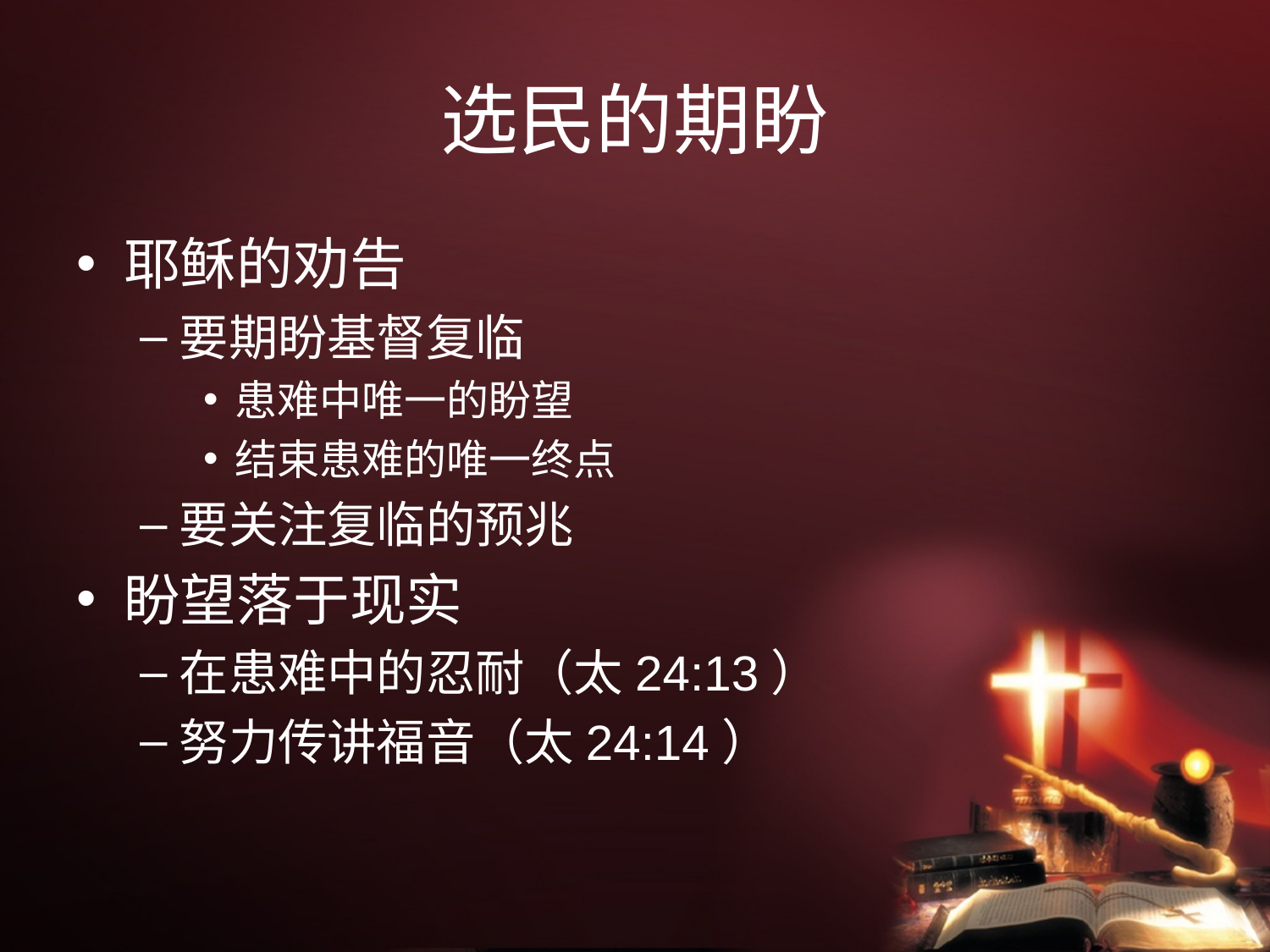

# 选民的期盼
耶稣的劝告
要期盼基督复临
患难中唯一的盼望
结束患难的唯一终点
要关注复临的预兆
盼望落于现实
在患难中的忍耐（太24:13）
努力传讲福音（太24:14）